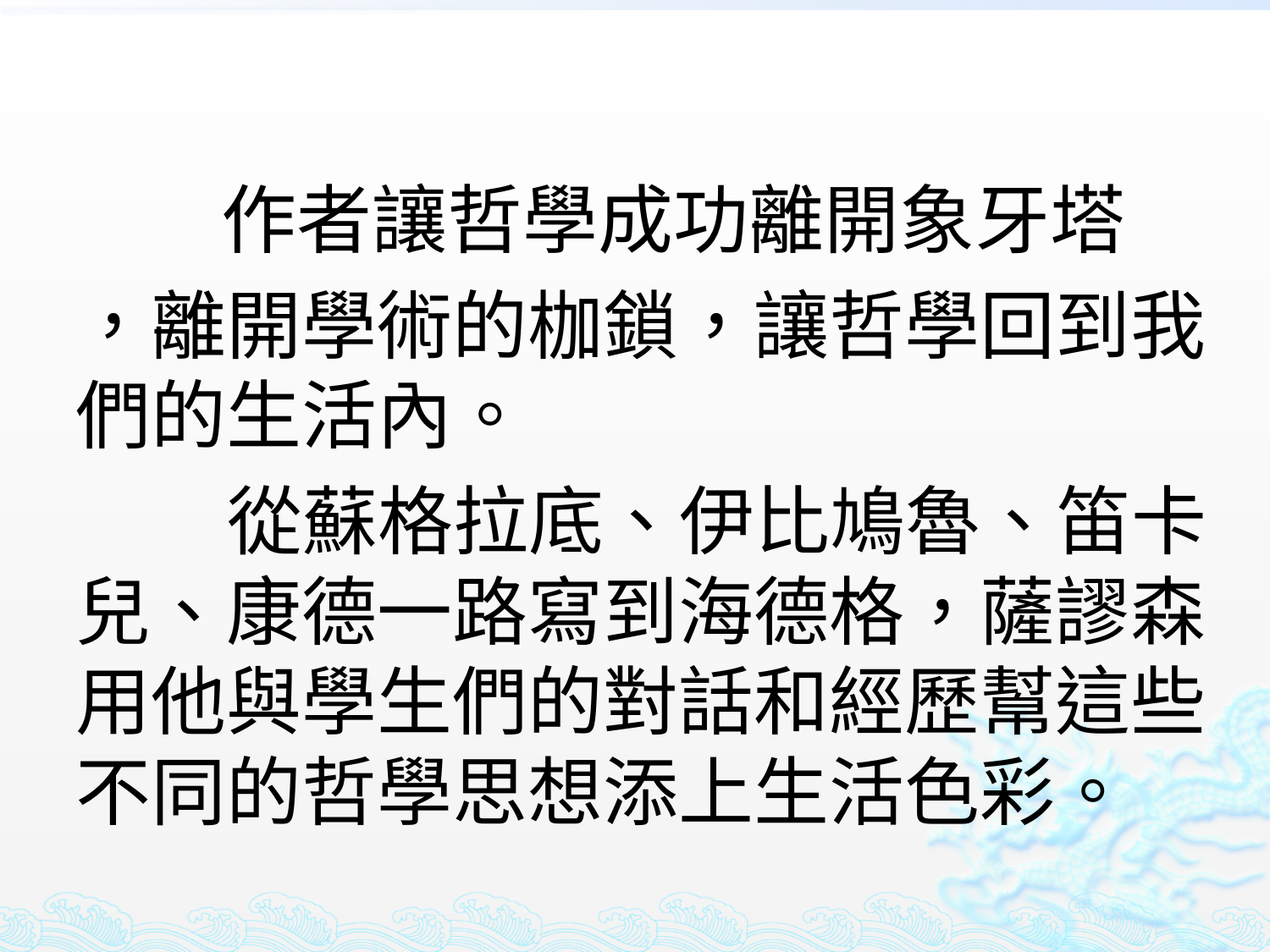

#
            作者讓哲學成功離開象牙塔
，離開學術的枷鎖，讓哲學回到我們的生活內。
        從蘇格拉底、伊比鳩魯、笛卡兒、康德一路寫到海德格，薩謬森用他與學生們的對話和經歷幫這些不同的哲學思想添上生活色彩。